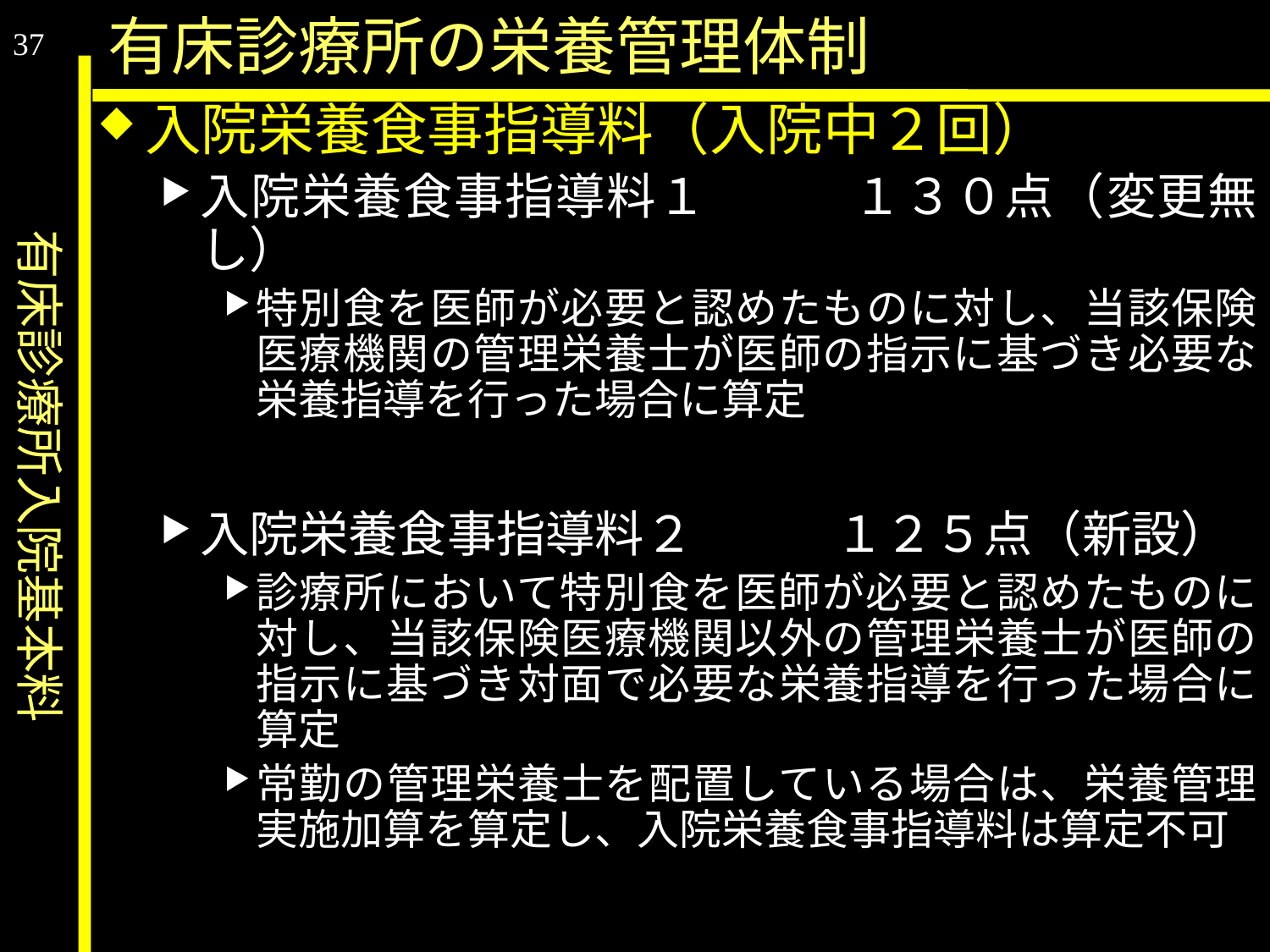

有床診療所入院基本料
有床診療所の栄養管理体制
37

入院栄養食事指導料（入院中２回）
入院栄養食事指導料１		１３０点（変更無し）
特別食を医師が必要と認めたものに対し、当該保険医療機関の管理栄養士が医師の指示に基づき必要な栄養指導を行った場合に算定

入院栄養食事指導料２		１２５点（新設）
診療所において特別食を医師が必要と認めたものに対し、当該保険医療機関以外の管理栄養士が医師の指示に基づき対面で必要な栄養指導を行った場合に算定
常勤の管理栄養士を配置している場合は、栄養管理実施加算を算定し、入院栄養食事指導料は算定不可